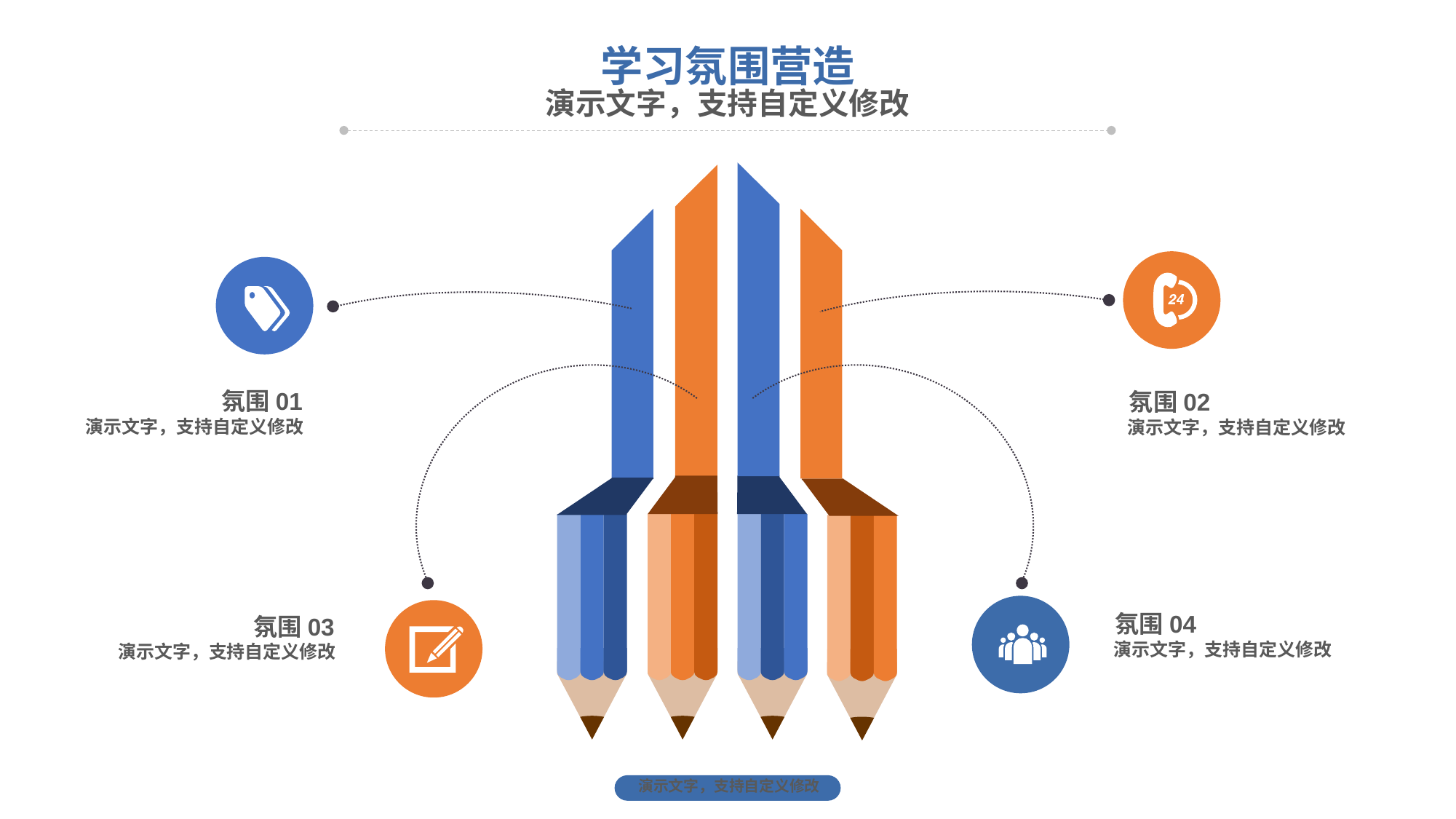

学习氛围营造
演示文字，支持自定义修改

氛围01
演示文字，支持自定义修改
氛围02
演示文字，支持自定义修改
氛围04
演示文字，支持自定义修改
氛围03
演示文字，支持自定义修改

演示文字，支持自定义修改